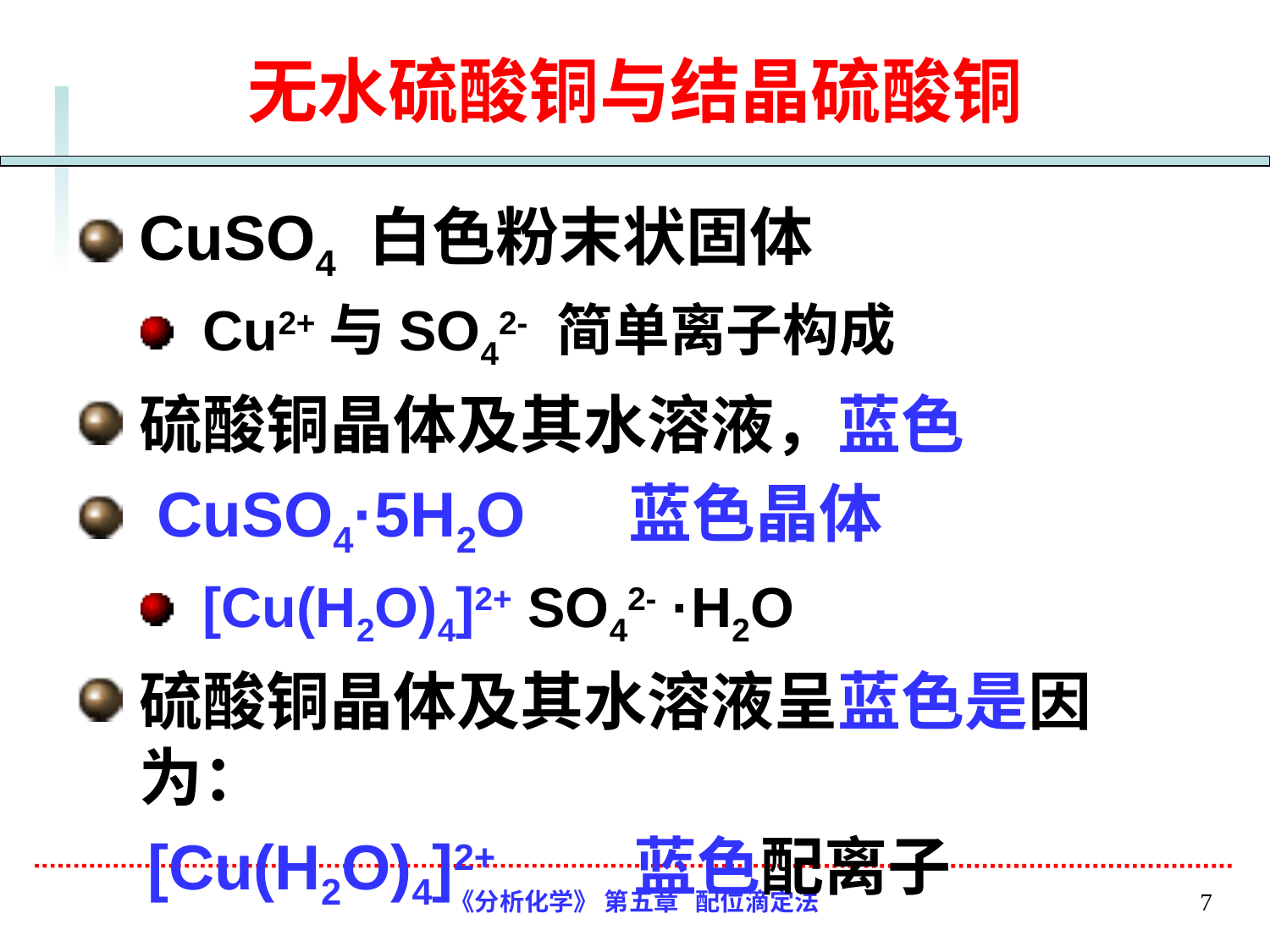

# 无水硫酸铜与结晶硫酸铜
CuSO4 白色粉末状固体
Cu2+与SO42- 简单离子构成
硫酸铜晶体及其水溶液，蓝色
 CuSO4·5H2O     蓝色晶体
[Cu(H2O)4]2+ SO42- ·H2O
硫酸铜晶体及其水溶液呈蓝色是因为：
    [Cu(H2O)4]2+       蓝色配离子
《分析化学》 第五章   配位滴定法
7